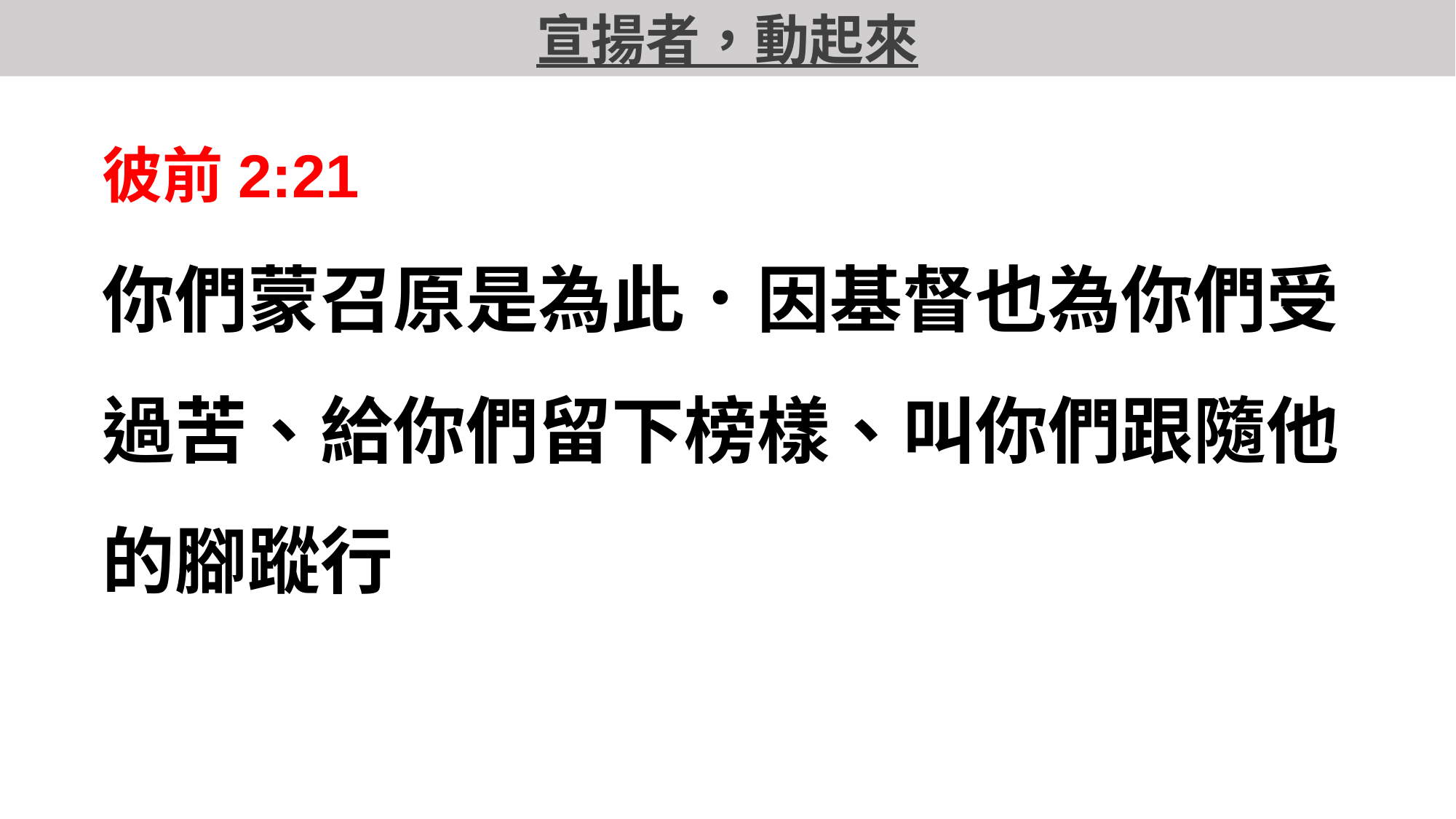

宣揚者，動起來

彼前2:21
你們蒙召原是為此．因基督也為你們受過苦、給你們留下榜樣、叫你們跟隨他的腳蹤行